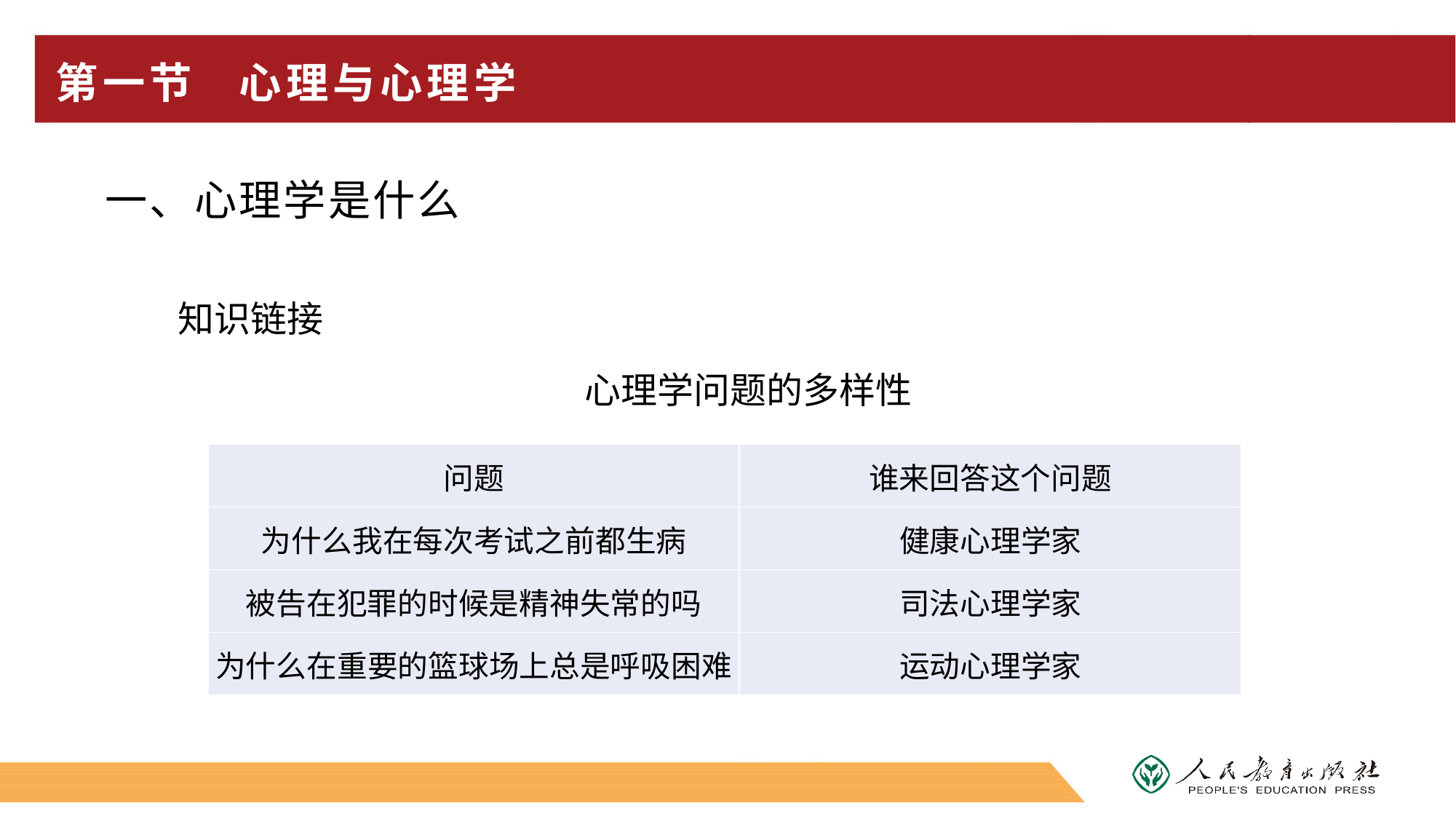

# 第一节   心理与心理学
一、心理学是什么
知识链接
心理学问题的多样性
| 问题 | 谁来回答这个问题 |
| --- | --- |
| 为什么我在每次考试之前都生病 | 健康心理学家 |
| 被告在犯罪的时候是精神失常的吗 | 司法心理学家 |
| 为什么在重要的篮球场上总是呼吸困难 | 运动心理学家 |